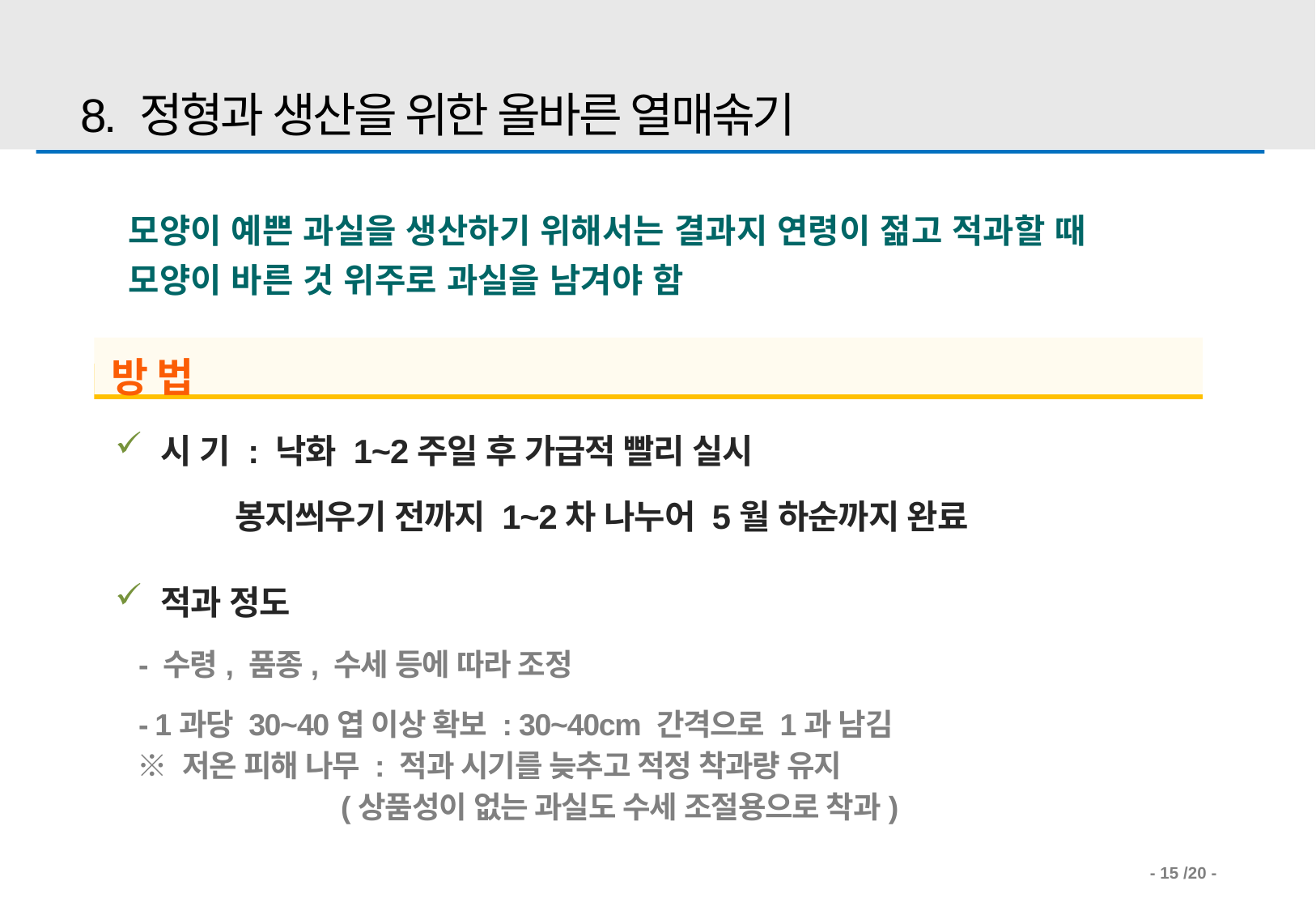

8. 정형과 생산을 위한 올바른 열매솎기
모양이 예쁜 과실을 생산하기 위해서는 결과지 연령이 젊고 적과할 때
모양이 바른 것 위주로 과실을 남겨야 함

방 법
 시 기 : 낙화 1~2주일 후 가급적 빨리 실시
             봉지씌우기 전까지 1~2차 나누어 5월 하순까지 완료

 적과 정도
   - 수령, 품종, 수세 등에 따라 조정
   - 1과당 30~40엽 이상 확보 : 30~40cm 간격으로 1과 남김
   ※ 저온 피해 나무 : 적과 시기를 늦추고 적정 착과량 유지
                              (상품성이 없는 과실도 수세 조절용으로 착과)